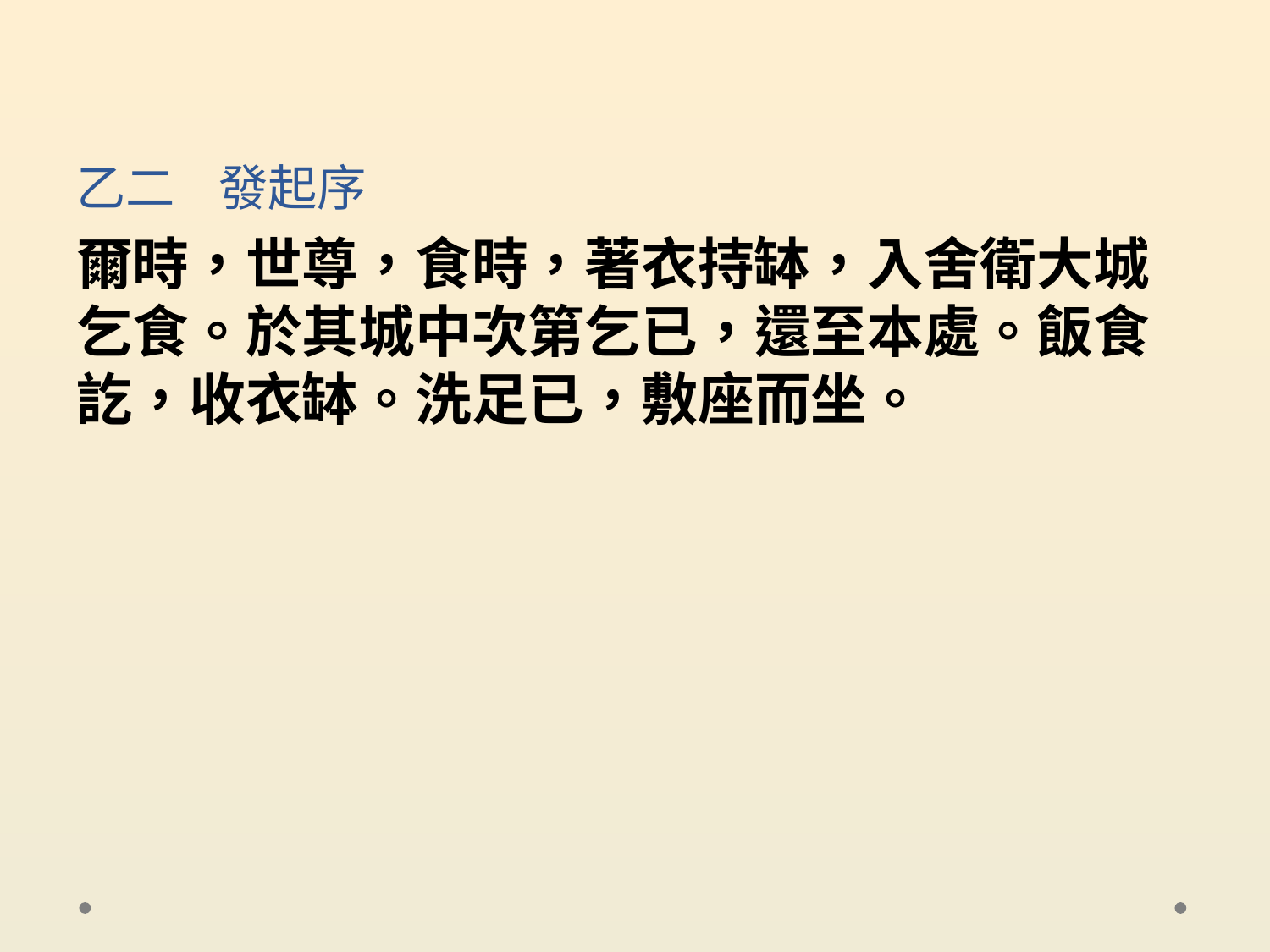

# 乙二    發起序
爾時，世尊，食時，著衣持缽，入舍衛大城乞食。於其城中次第乞已，還至本處。飯食訖，收衣缽。洗足已，敷座而坐。